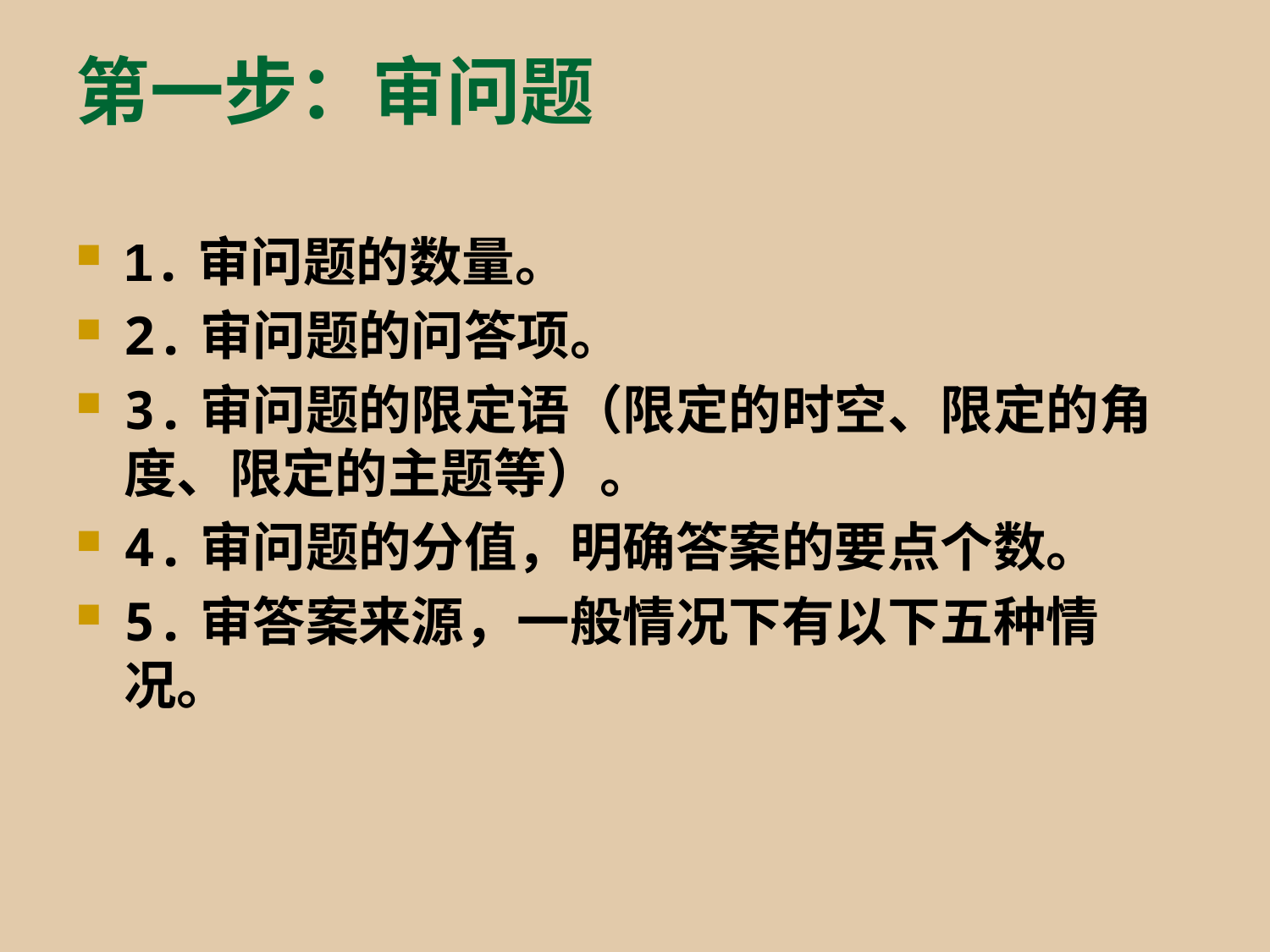

# 第一步：审问题
1.审问题的数量。
2.审问题的问答项。
3.审问题的限定语（限定的时空、限定的角度、限定的主题等）。
4.审问题的分值，明确答案的要点个数。
5.审答案来源，一般情况下有以下五种情况。